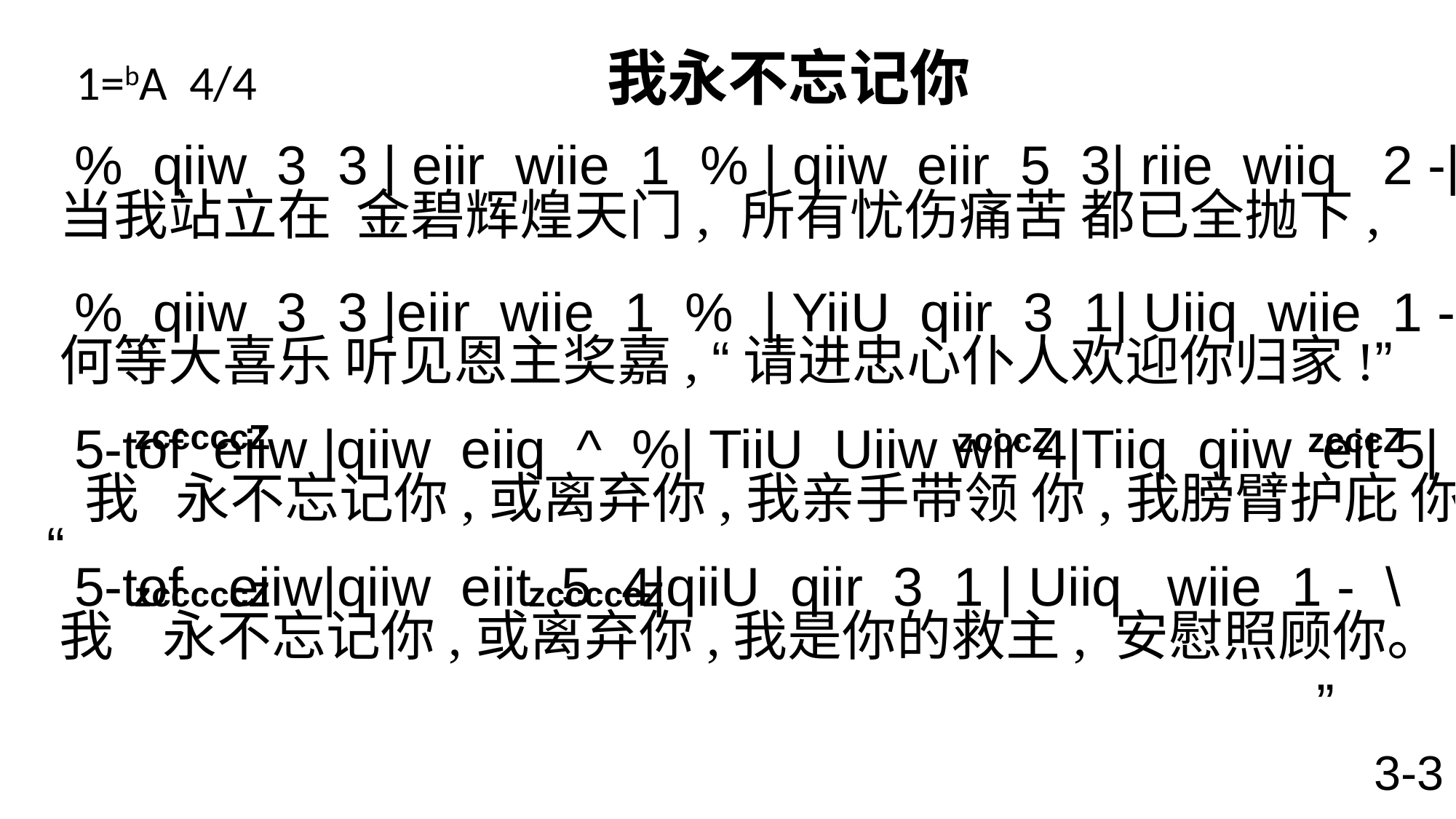

# 1=bA  4/4                               我永不忘记你
%  qiiw  3  3 | eiir  wiie  1  % | qiiw  eiir  5  3| riie  wiiq   2 -|
当我站立在  金碧辉煌天门,  所有忧伤痛苦 都已全抛下,
%  qiiw  3  3 |eiir  wiie  1  %  | YiiU  qiir  3  1| Uiiq  wiie  1 - |
何等大喜乐 听见恩主奖嘉, “请进忠心仆人欢迎你归家!”
5-tof  eiiw |qiiw  eiiq  ^  %| TiiU  Uiiw wir 4|Tiiq  qiiw  eit 5|
 我   永不忘记你,或离弃你,我亲手带领 你,我膀臂护庇 你,
5-tof   eiiw|qiiw  eiit  5  4|qiiU  qiir  3  1 | Uiiq   wiie  1 -  \
我    永不忘记你,或离弃你,我是你的救主, 安慰照顾你。
    zcccccZ
    zcccZ
    zcccZ
“
    zcccccZ
    zcccccZ
”
3-3